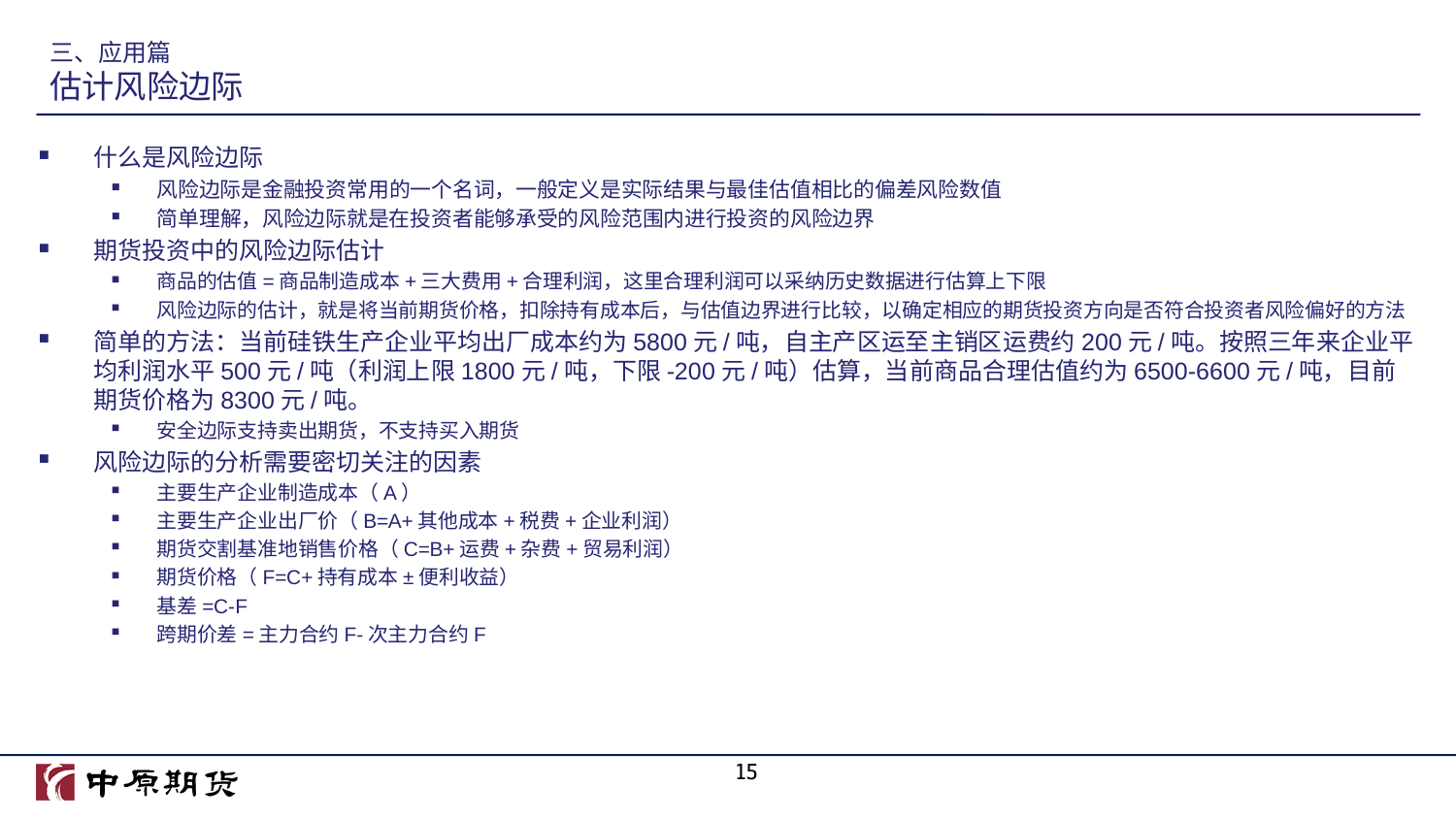

# 三、应用篇 估计风险边际
什么是风险边际
风险边际是金融投资常用的一个名词，一般定义是实际结果与最佳估值相比的偏差风险数值
简单理解，风险边际就是在投资者能够承受的风险范围内进行投资的风险边界
期货投资中的风险边际估计
商品的估值=商品制造成本+三大费用+合理利润，这里合理利润可以采纳历史数据进行估算上下限
风险边际的估计，就是将当前期货价格，扣除持有成本后，与估值边界进行比较，以确定相应的期货投资方向是否符合投资者风险偏好的方法
简单的方法：当前硅铁生产企业平均出厂成本约为5800元/吨，自主产区运至主销区运费约200元/吨。按照三年来企业平均利润水平500元/吨（利润上限1800元/吨，下限-200元/吨）估算，当前商品合理估值约为6500-6600元/吨，目前期货价格为8300元/吨。
安全边际支持卖出期货，不支持买入期货
风险边际的分析需要密切关注的因素
主要生产企业制造成本（A）
主要生产企业出厂价（B=A+其他成本+税费+企业利润）
期货交割基准地销售价格（C=B+运费+杂费+贸易利润）
期货价格（F=C+持有成本±便利收益）
基差=C-F
跨期价差=主力合约F-次主力合约F

15